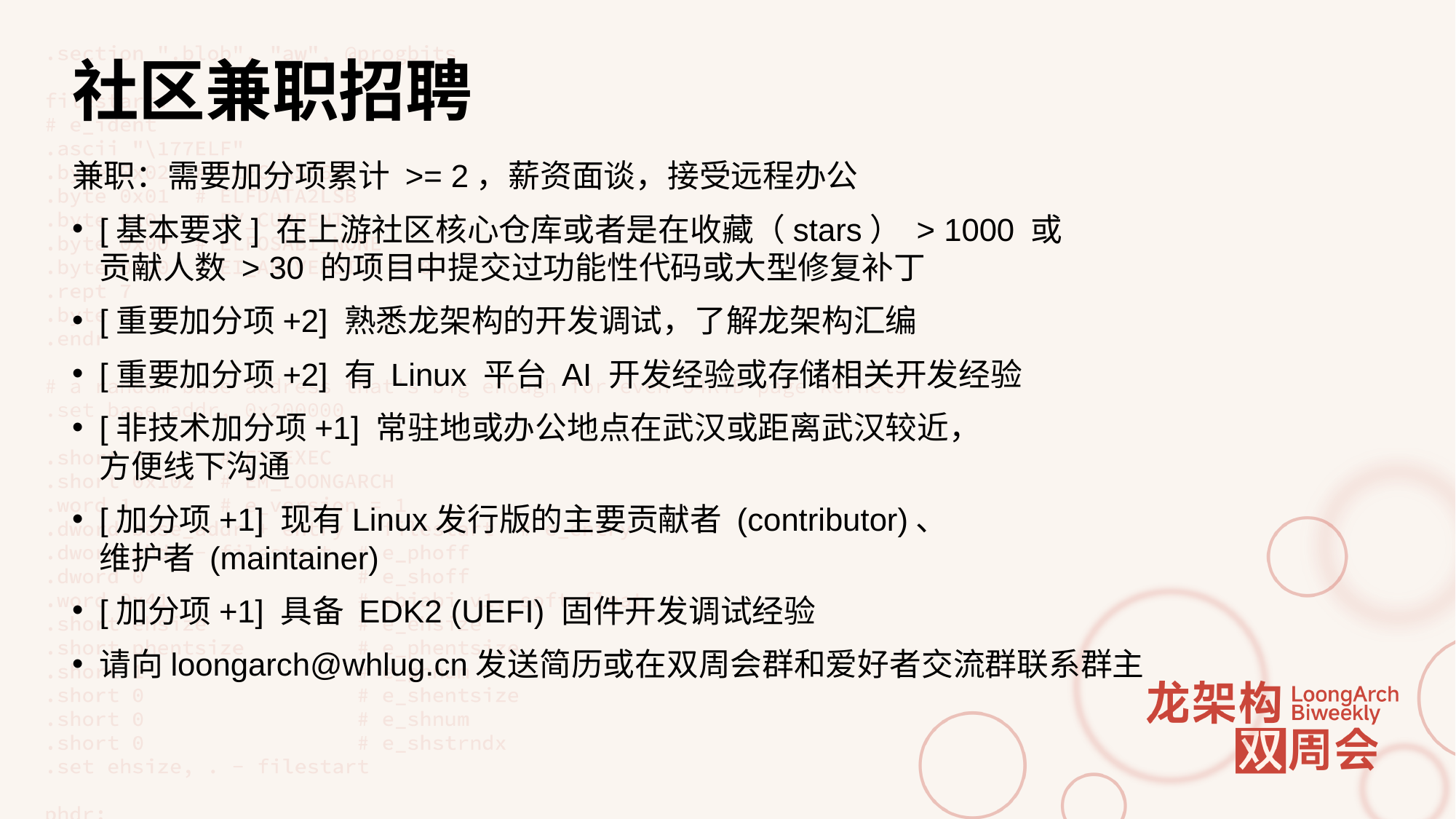

# 社区兼职招聘
兼职：需要加分项累计 >= 2，薪资面谈，接受远程办公
[基本要求] 在上游社区核心仓库或者是在收藏（stars） > 1000 或
贡献人数 > 30 的项目中提交过功能性代码或大型修复补丁
[重要加分项+2] 熟悉龙架构的开发调试，了解龙架构汇编
[重要加分项+2] 有 Linux 平台 AI 开发经验或存储相关开发经验
[非技术加分项+1] 常驻地或办公地点在武汉或距离武汉较近，
方便线下沟通
[加分项+1] 现有Linux发行版的主要贡献者 (contributor)、
维护者 (maintainer)
[加分项+1] 具备 EDK2 (UEFI) 固件开发调试经验
请向loongarch@whlug.cn发送简历或在双周会群和爱好者交流群联系群主